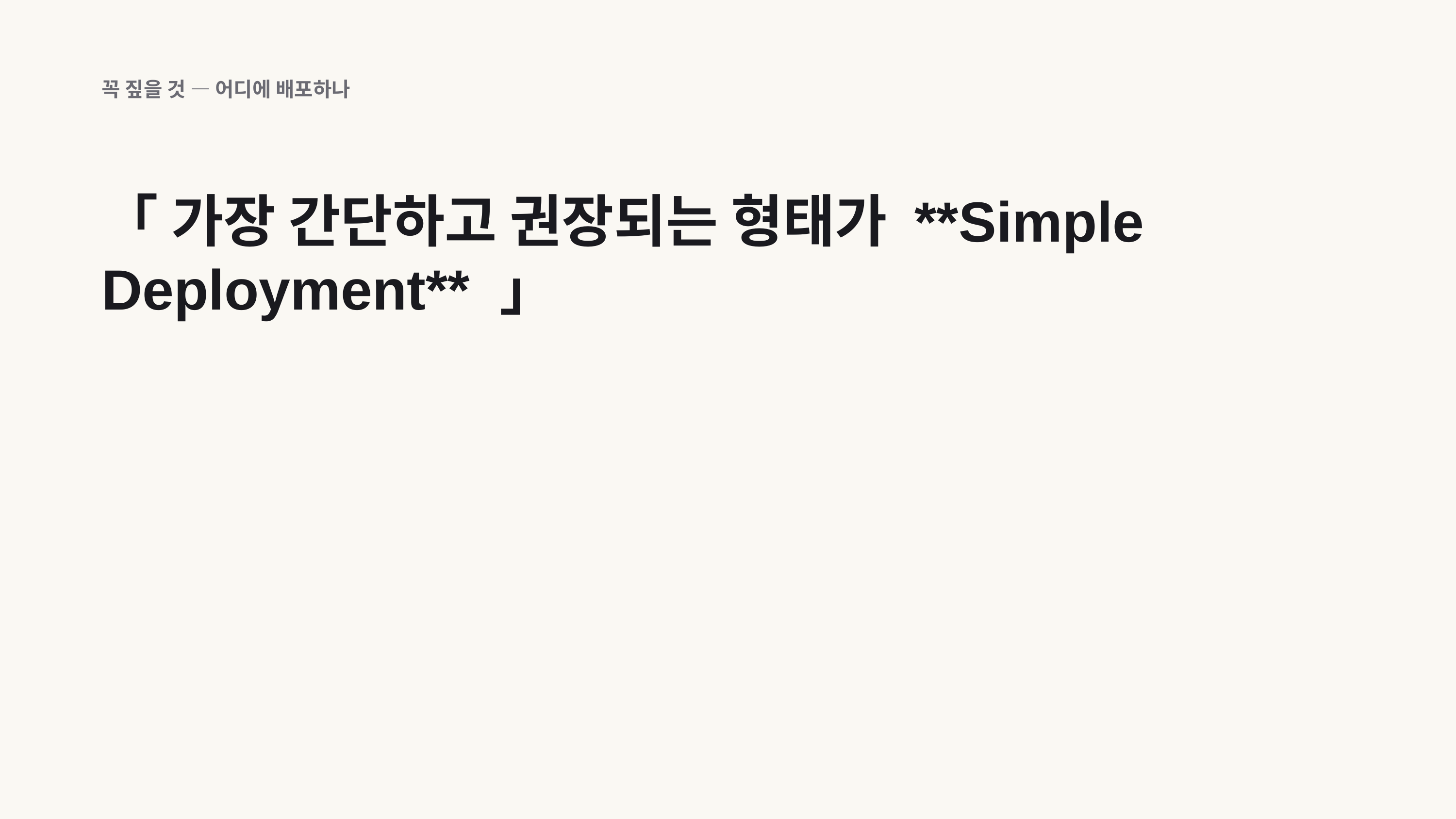

꼭 짚을 것 — 어디에 배포하나
「 가장 간단하고 권장되는 형태가 **Simple Deployment** 」